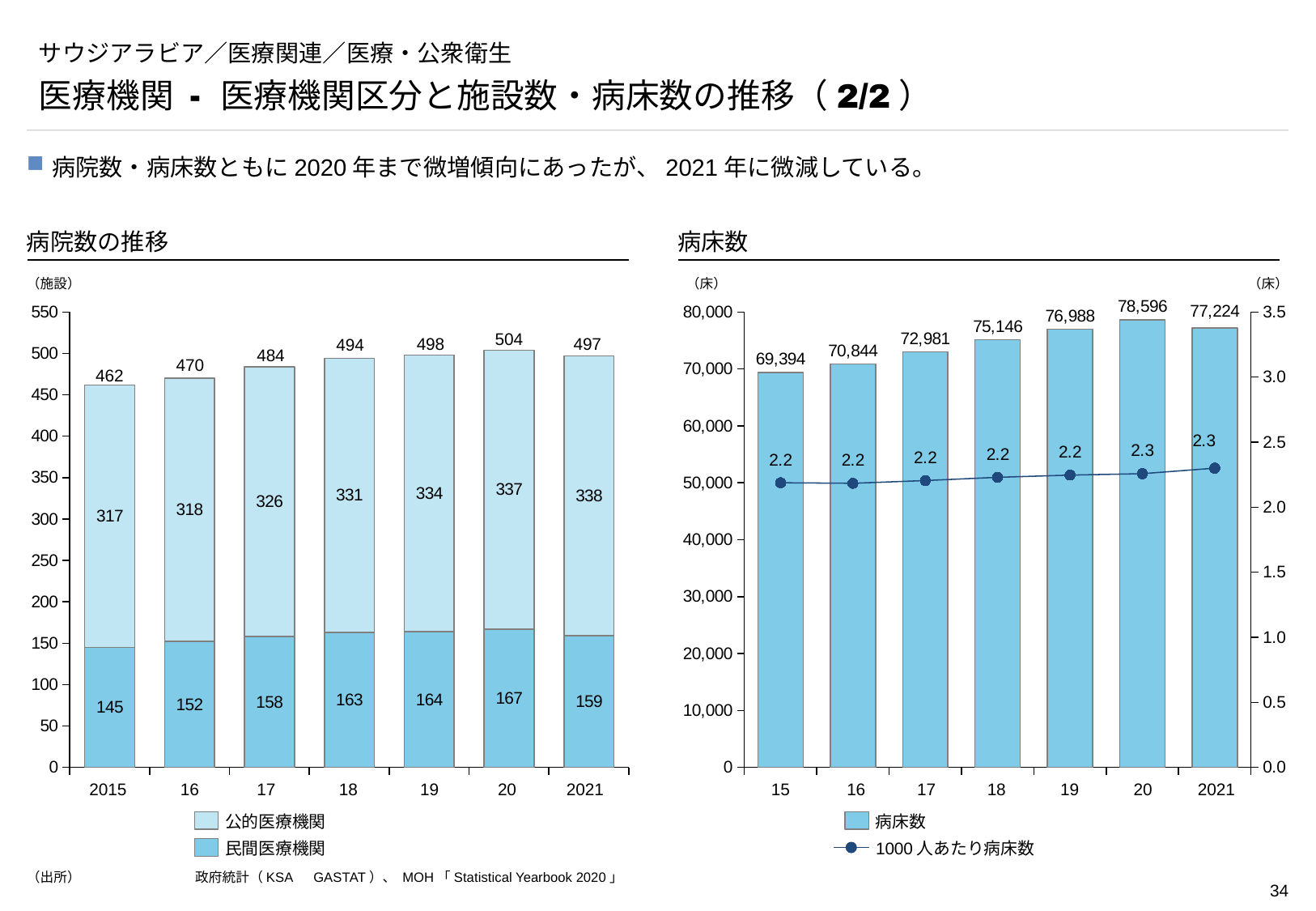

# サウジアラビア／医療関連／医療・公衆衛生
医療機関 - 医療機関区分と施設数・病床数の推移（2/2）
病院数・病床数ともに2020年まで微増傾向にあったが、2021年に微減している。
病院数の推移
病床数
（施設）
（床）
（床）

### Chart

| Category |  |  |
|---|---|---|

### Chart

| Category |  |  |
|---|---|---|
504
498
497
494
484
470
462
2015
16
17
18
19
20
2021
15
16
17
18
19
20
2021
公的医療機関
病床数

民間医療機関
1000人あたり病床数

（出所）	政府統計（KSA　GASTAT）、 MOH「Statistical Yearbook 2020」